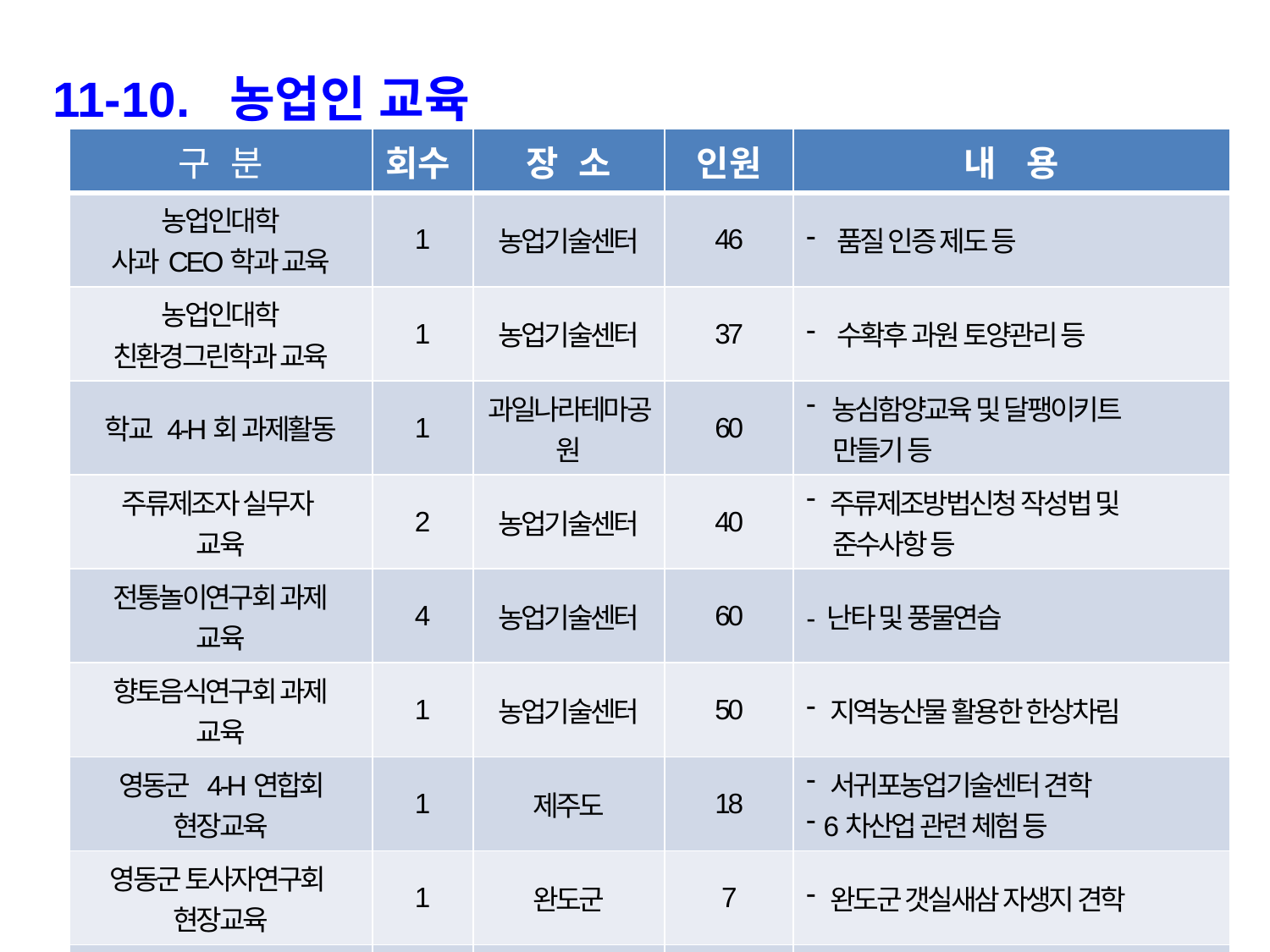

11-10.  농업인 교육

| 구 분 | 회수 | 장 소 | 인원 | 내 용 |
| --- | --- | --- | --- | --- |
| 농업인대학 사과CEO학과 교육 | 1 | 농업기술센터 | 46 | 품질 인증 제도 등 |
| 농업인대학 친환경그린학과 교육 | 1 | 농업기술센터 | 37 | 수확후 과원 토양관리 등 |
| 학교 4-H회 과제활동 | 1 | 과일나라테마공원 | 60 | 농심함양교육 및 달팽이키트 만들기 등 |
| 주류제조자 실무자 교육 | 2 | 농업기술센터 | 40 | 주류제조방법신청 작성법 및 준수사항 등 |
| 전통놀이연구회 과제 교육 | 4 | 농업기술센터 | 60 | - 난타 및 풍물연습 |
| 향토음식연구회 과제 교육 | 1 | 농업기술센터 | 50 | 지역농산물 활용한 한상차림 |
| 영동군 4-H연합회 현장교육 | 1 | 제주도 | 18 | 서귀포농업기술센터 견학 6차산업 관련 체험 등 |
| 영동군 토사자연구회 현장교육 | 1 | 완도군 | 7 | 완도군 갯실새삼 자생지 견학 |
| 계 | 12회 |  | 318명 |  |